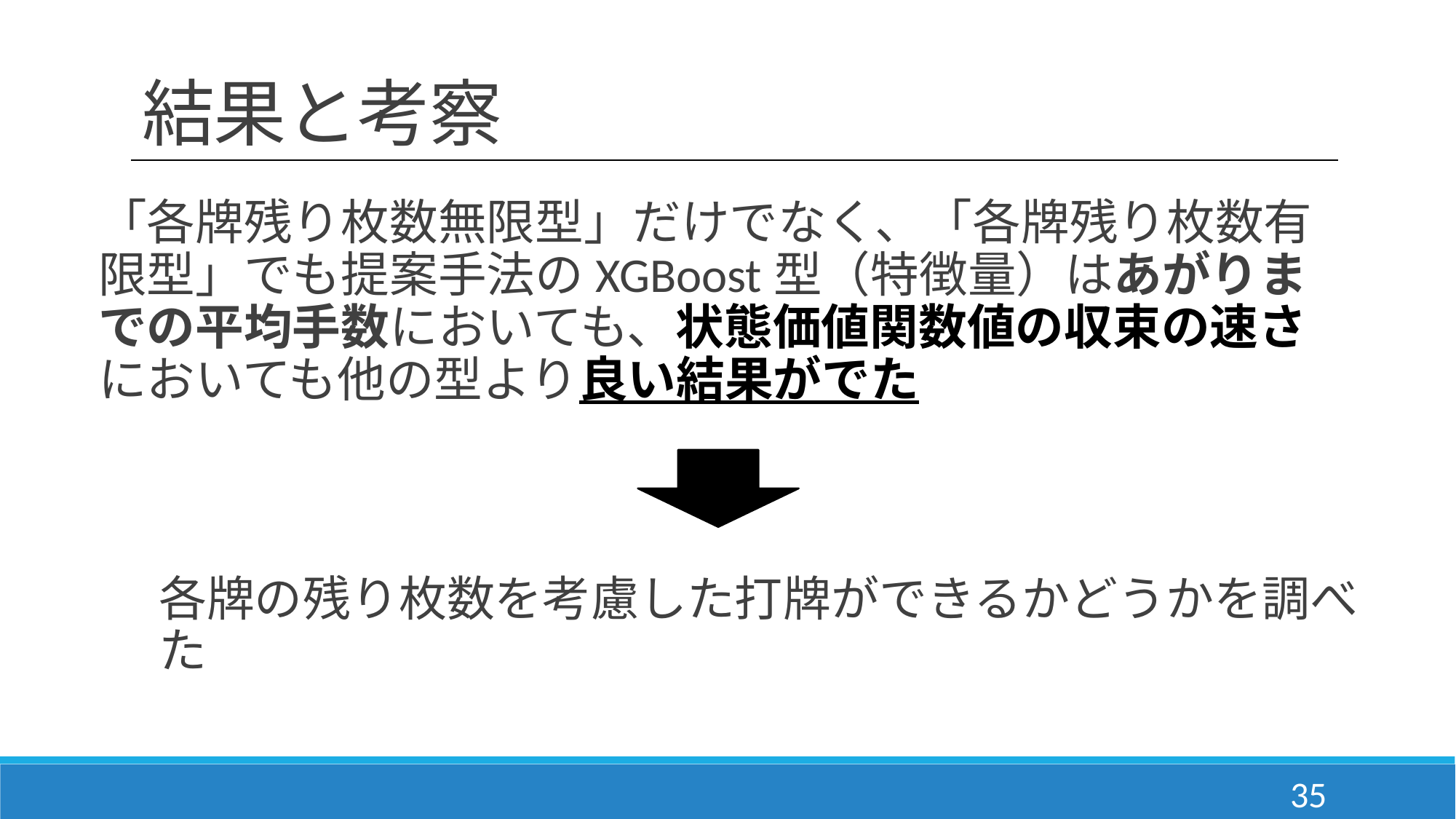

# 結果と考察
「各牌残り枚数無限型」だけでなく、「各牌残り枚数有限型」でも提案手法のXGBoost型（特徴量）はあがりまでの平均手数においても、状態価値関数値の収束の速さにおいても他の型より良い結果がでた

各牌の残り枚数を考慮した打牌ができるかどうかを調べた

35